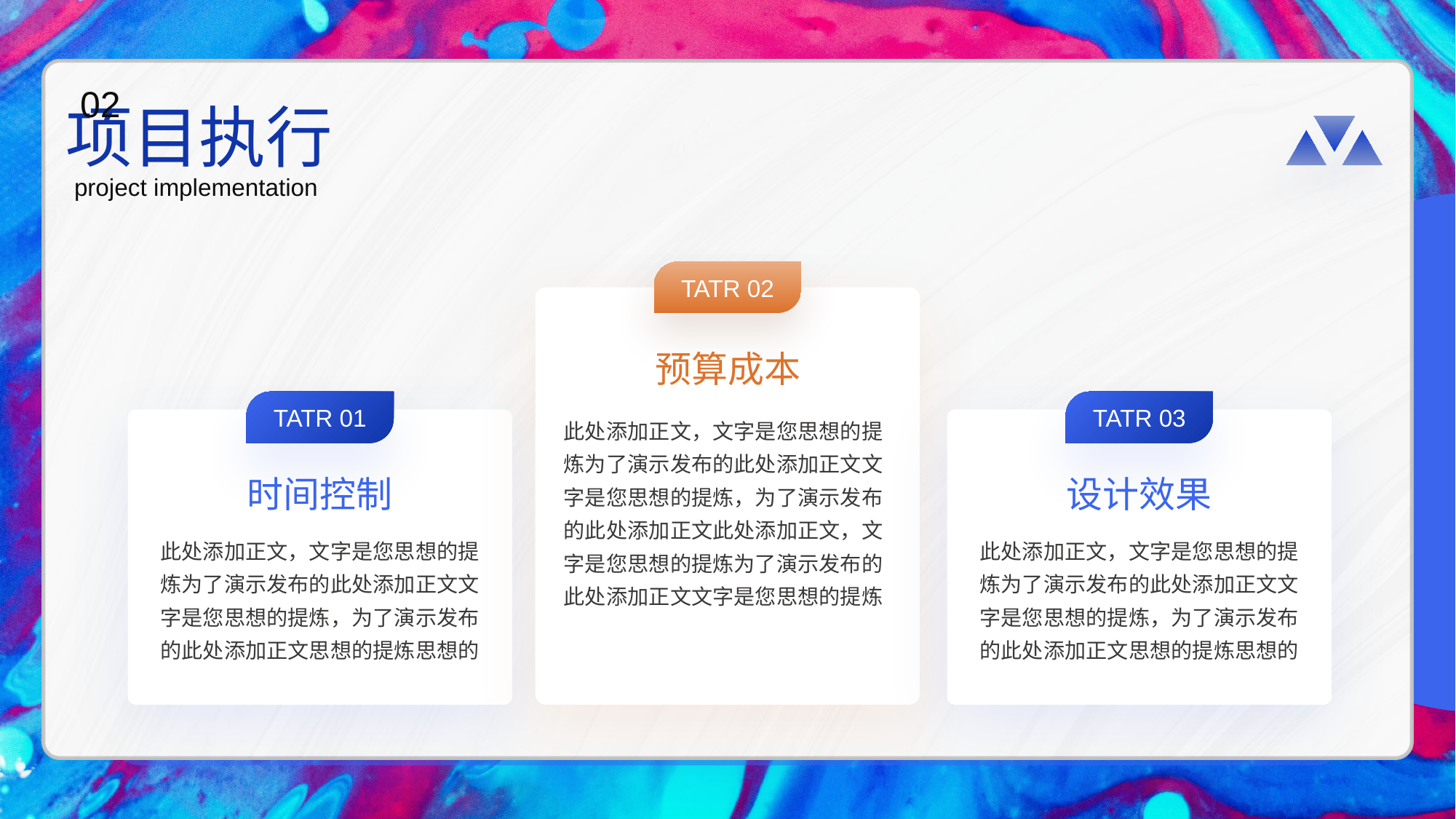

02
项目执行

project implementation

TATR 02

预算成本

TATR 01
TATR 03
此处添加正文，文字是您思想的提炼为了演示发布的此处添加正文文字是您思想的提炼，为了演示发布的此处添加正文此处添加正文，文字是您思想的提炼为了演示发布的此处添加正文文字是您思想的提炼

时间控制
设计效果
此处添加正文，文字是您思想的提炼为了演示发布的此处添加正文文字是您思想的提炼，为了演示发布的此处添加正文思想的提炼思想的
此处添加正文，文字是您思想的提炼为了演示发布的此处添加正文文字是您思想的提炼，为了演示发布的此处添加正文思想的提炼思想的